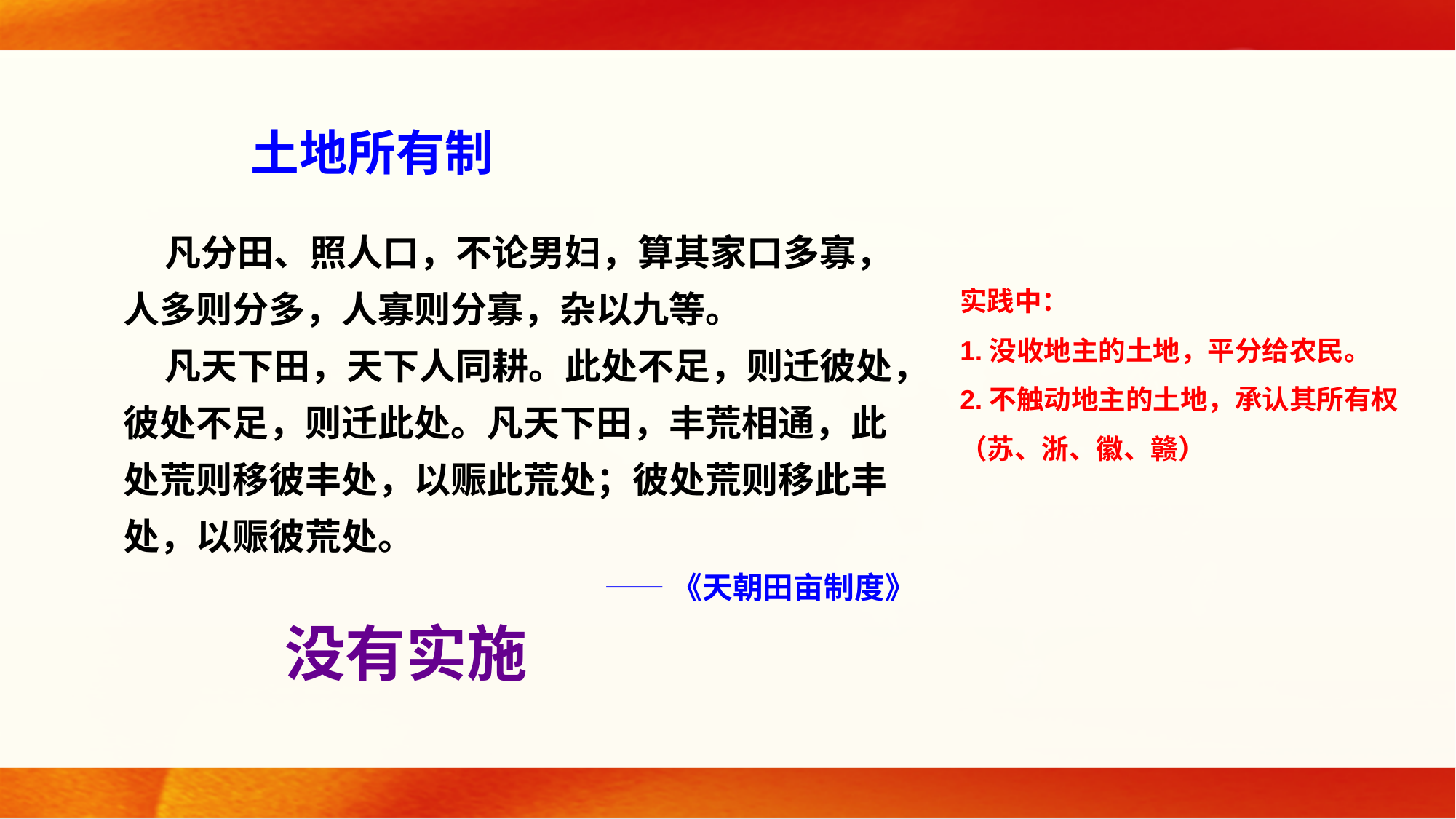

土地所有制
    凡分田、照人口，不论男妇，算其家口多寡，人多则分多，人寡则分寡，杂以九等。
    凡天下田，天下人同耕。此处不足，则迁彼处，彼处不足，则迁此处。凡天下田，丰荒相通，此处荒则移彼丰处，以赈此荒处；彼处荒则移此丰处，以赈彼荒处。
——《天朝田亩制度》
实践中：
1.没收地主的土地，平分给农民。
2.不触动地主的土地，承认其所有权（苏、浙、徽、赣）
没有实施